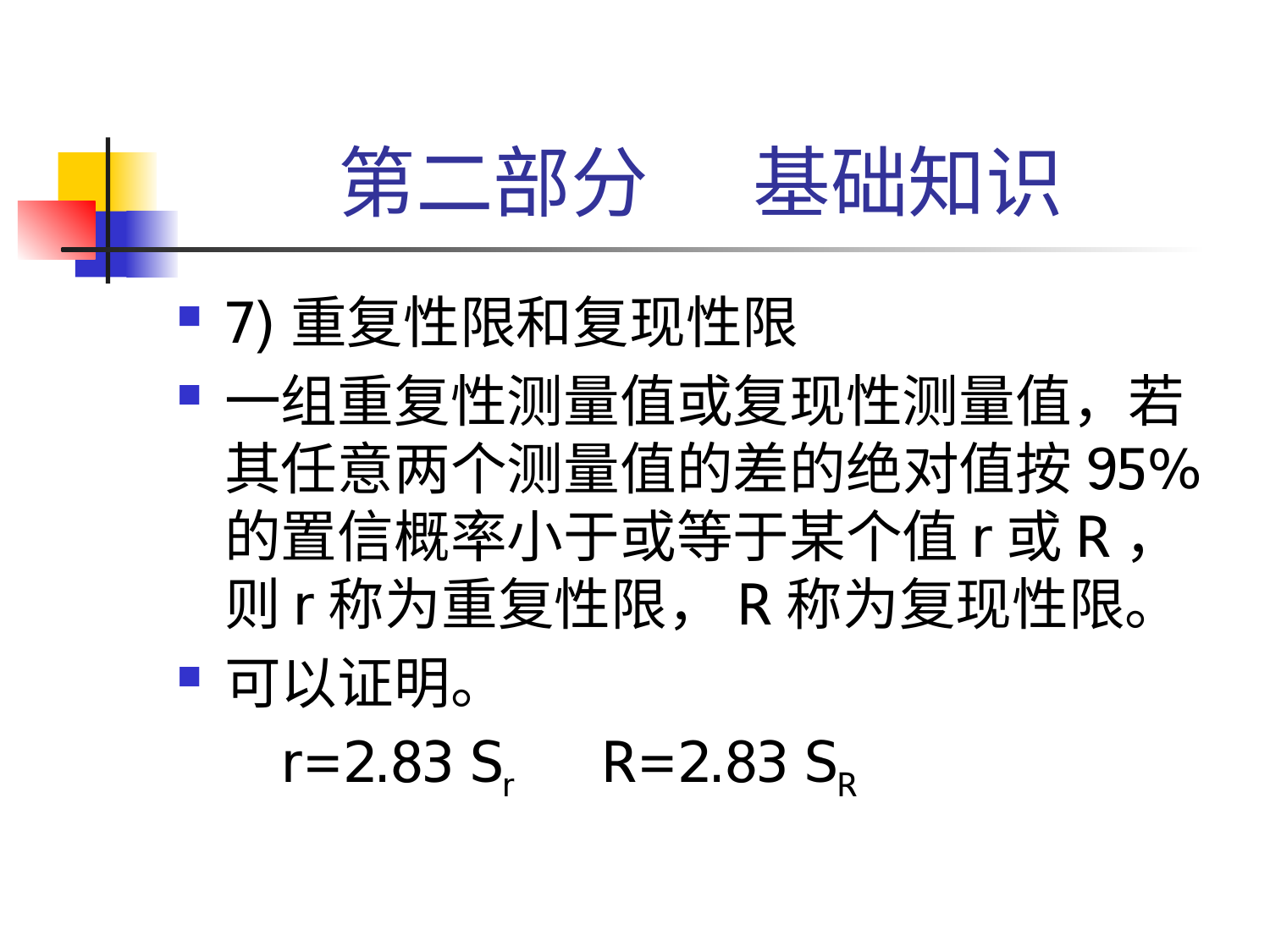

# 第二部分      基础知识
7)重复性限和复现性限
一组重复性测量值或复现性测量值，若其任意两个测量值的差的绝对值按95%的置信概率小于或等于某个值r或R，则r称为重复性限，R称为复现性限。
可以证明。
      r=2.83 Sr     R=2.83 SR